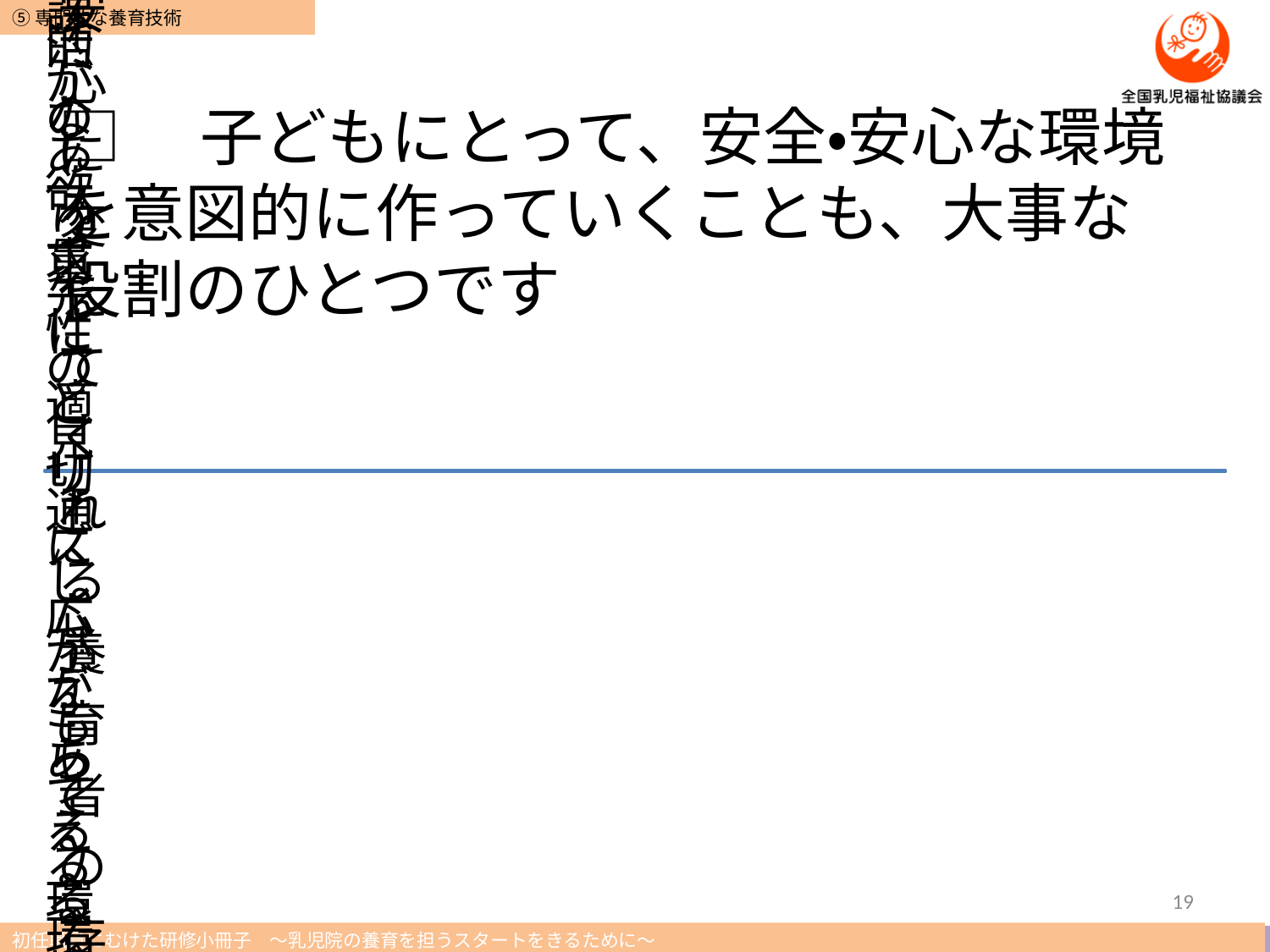

# □　子どもにとって、安全・安心な環境を意図的に作っていくことも、大事な役割のひとつです

19